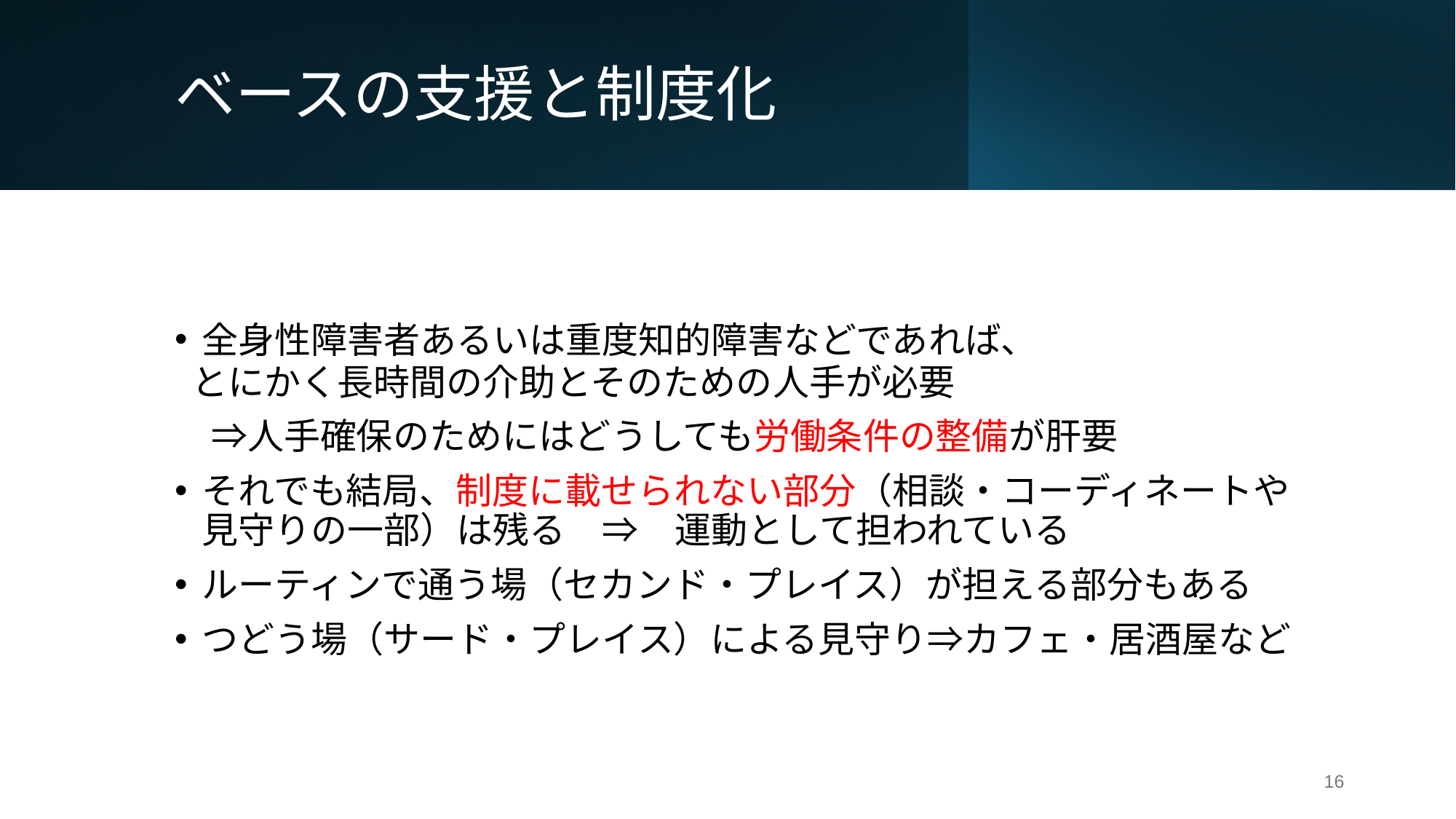

# ベースの支援と制度化
全身性障害者あるいは重度知的障害などであれば、
 とにかく長時間の介助とそのための人手が必要
　⇒人手確保のためにはどうしても労働条件の整備が肝要
それでも結局、制度に載せられない部分（相談・コーディネートや見守りの一部）は残る　⇒　運動として担われている
ルーティンで通う場（セカンド・プレイス）が担える部分もある
つどう場（サード・プレイス）による見守り⇒カフェ・居酒屋など
16